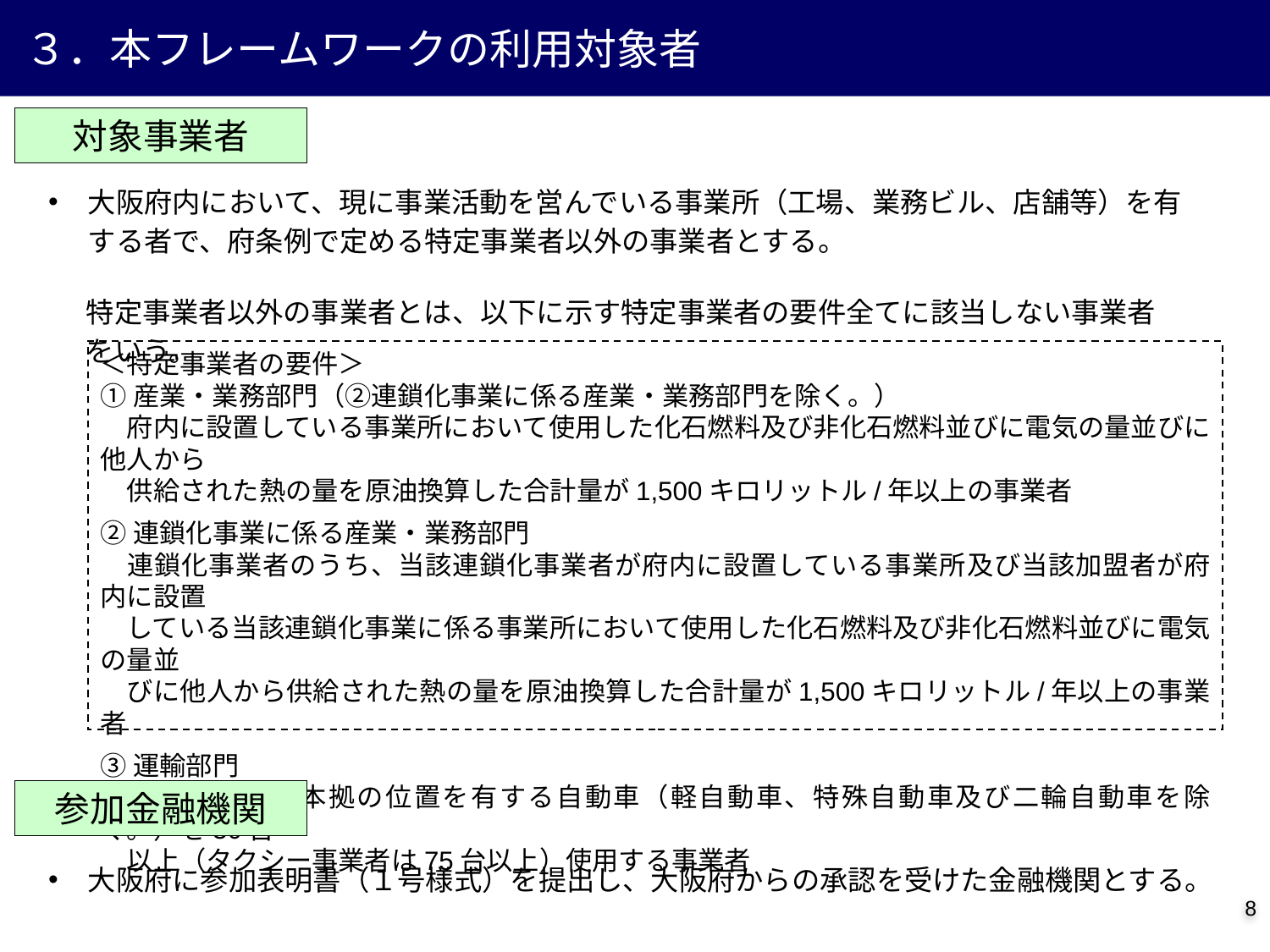

３．本フレームワークの利用対象者
対象事業者
大阪府内において、現に事業活動を営んでいる事業所（工場、業務ビル、店舗等）を有する者で、府条例で定める特定事業者以外の事業者とする。
特定事業者以外の事業者とは、以下に示す特定事業者の要件全てに該当しない事業者をいう。
＜特定事業者の要件＞
①産業・業務部門（②連鎖化事業に係る産業・業務部門を除く。）
　府内に設置している事業所において使用した化石燃料及び非化石燃料並びに電気の量並びに他人から
　供給された熱の量を原油換算した合計量が1,500キロリットル/年以上の事業者
②連鎖化事業に係る産業・業務部門
　連鎖化事業者のうち、当該連鎖化事業者が府内に設置している事業所及び当該加盟者が府内に設置
　している当該連鎖化事業に係る事業所において使用した化石燃料及び非化石燃料並びに電気の量並
　びに他人から供給された熱の量を原油換算した合計量が1,500キロリットル/年以上の事業者
③運輸部門
　府内に使用の本拠の位置を有する自動車（軽自動車、特殊自動車及び二輪自動車を除く。）を30台
　以上（タクシー事業者は75台以上）使用する事業者
参加金融機関
大阪府に参加表明書（１号様式）を提出し、大阪府からの承認を受けた金融機関とする。
8